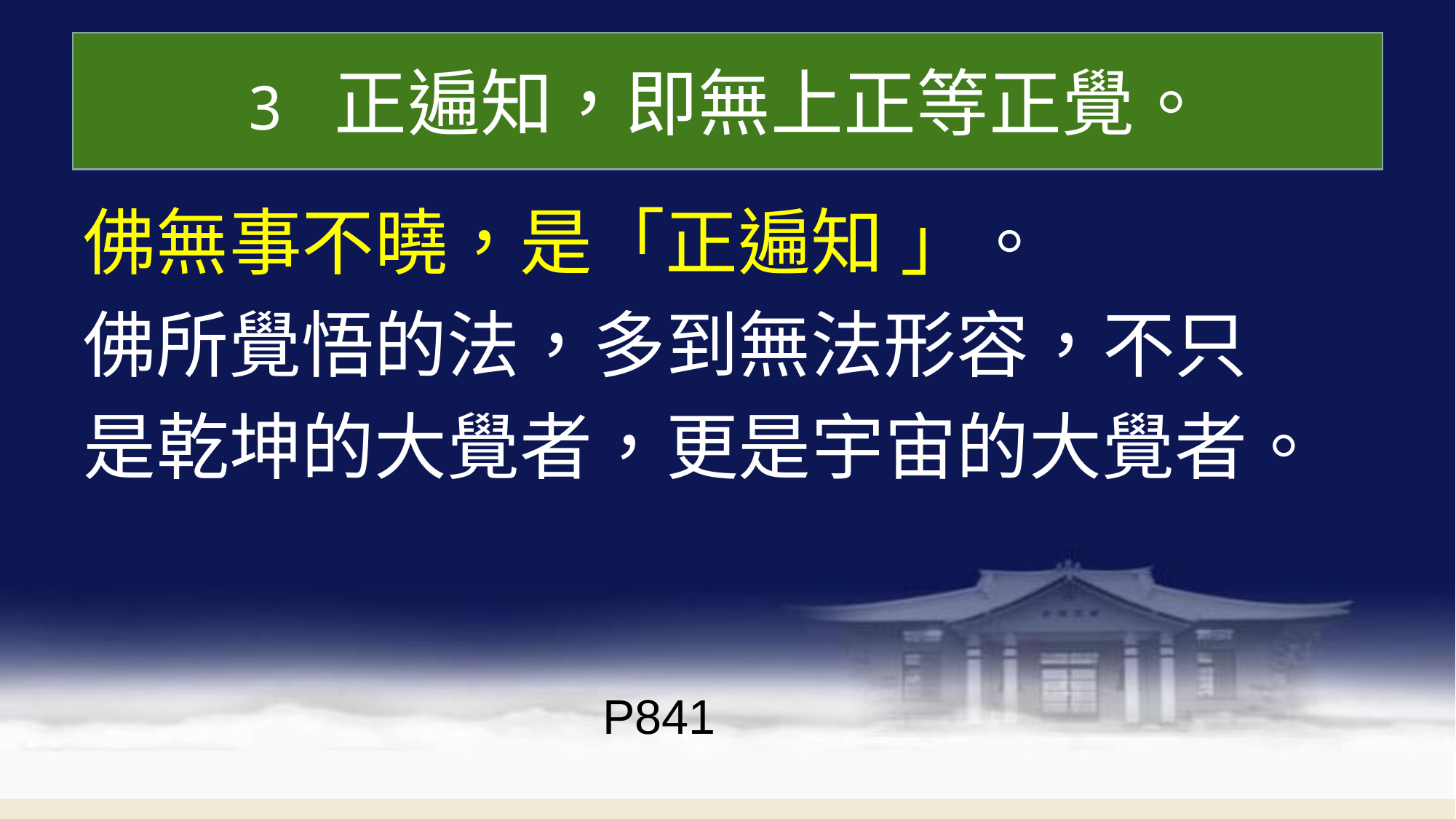

# 3 正遍知，即無上正等正覺。
佛無事不曉，是「正遍知 」。
佛所覺悟的法，多到無法形容，不只
是乾坤的大覺者，更是宇宙的大覺者。
 P841